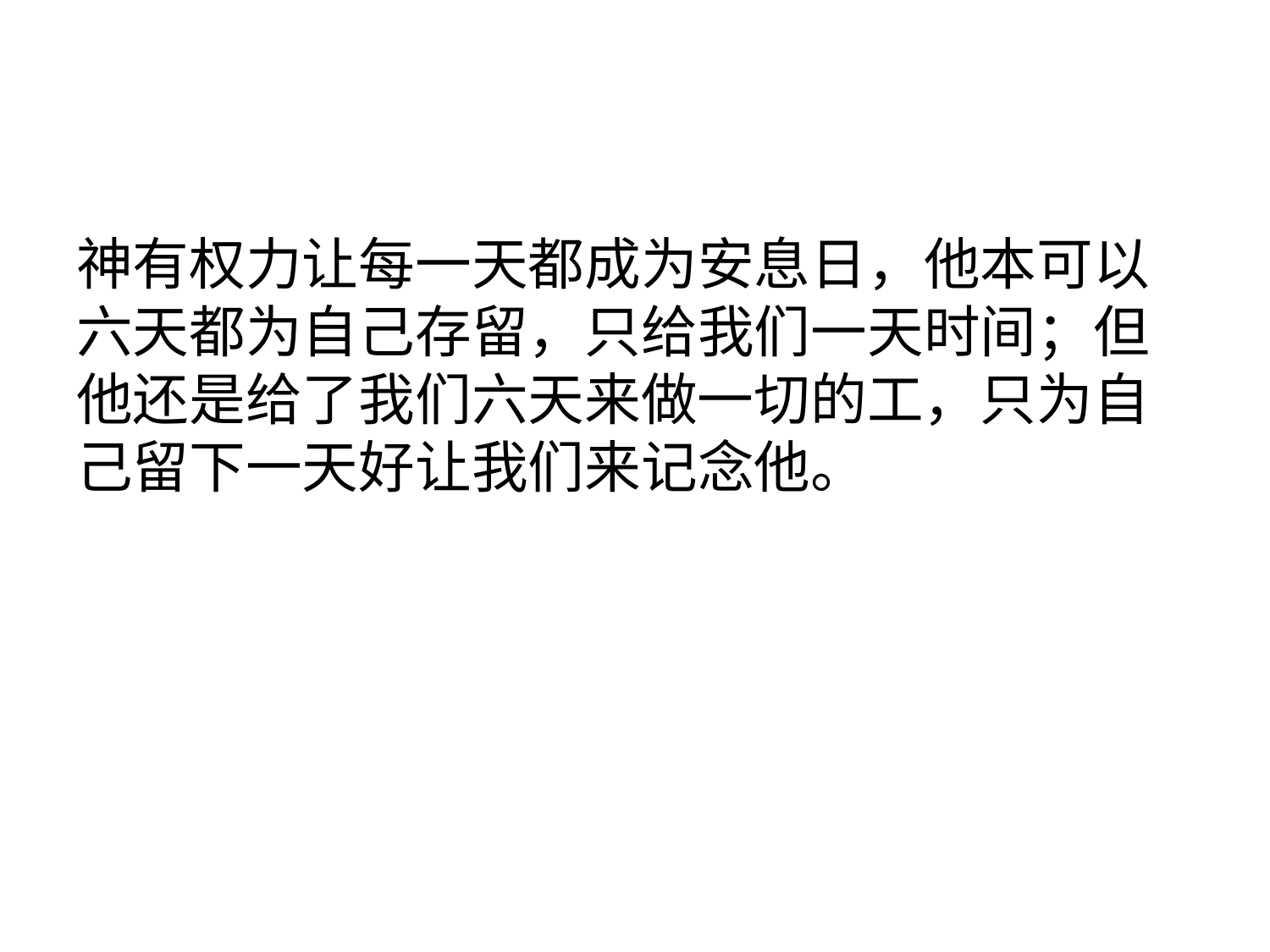

#
神有权力让每一天都成为安息日，他本可以六天都为自己存留，只给我们一天时间；但他还是给了我们六天来做一切的工，只为自己留下一天好让我们来记念他。